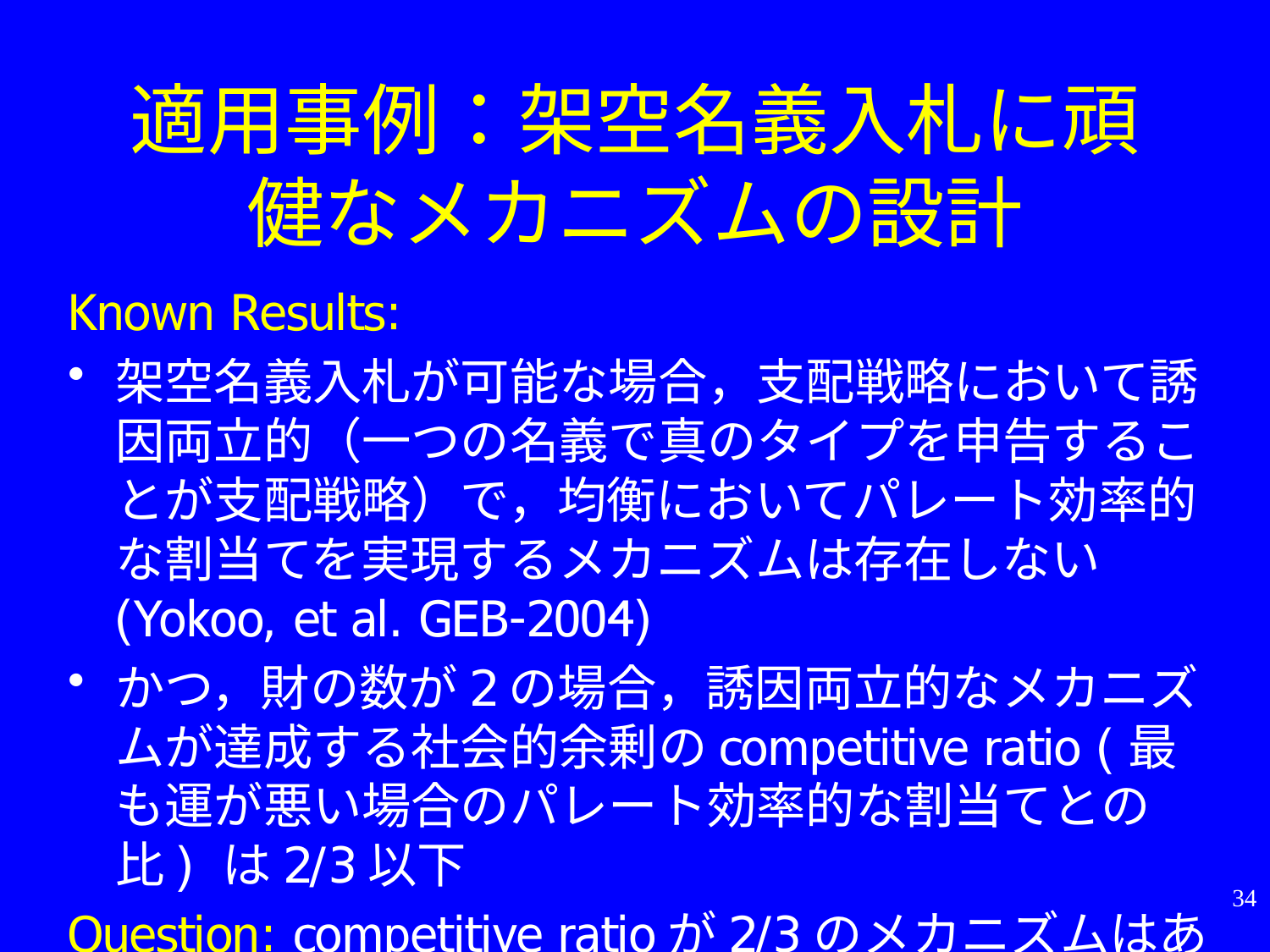

# 適用事例：架空名義入札に頑健なメカニズムの設計
Known Results:
架空名義入札が可能な場合，支配戦略において誘因両立的（一つの名義で真のタイプを申告することが支配戦略）で，均衡においてパレート効率的な割当てを実現するメカニズムは存在しない (Yokoo, et al. GEB-2004)
かつ，財の数が2の場合，誘因両立的なメカニズムが達成する社会的余剰のcompetitive ratio (最も運が悪い場合のパレート効率的な割当てとの比) は2/3以下
Question: competitive ratioが2/3のメカニズムはある?
34